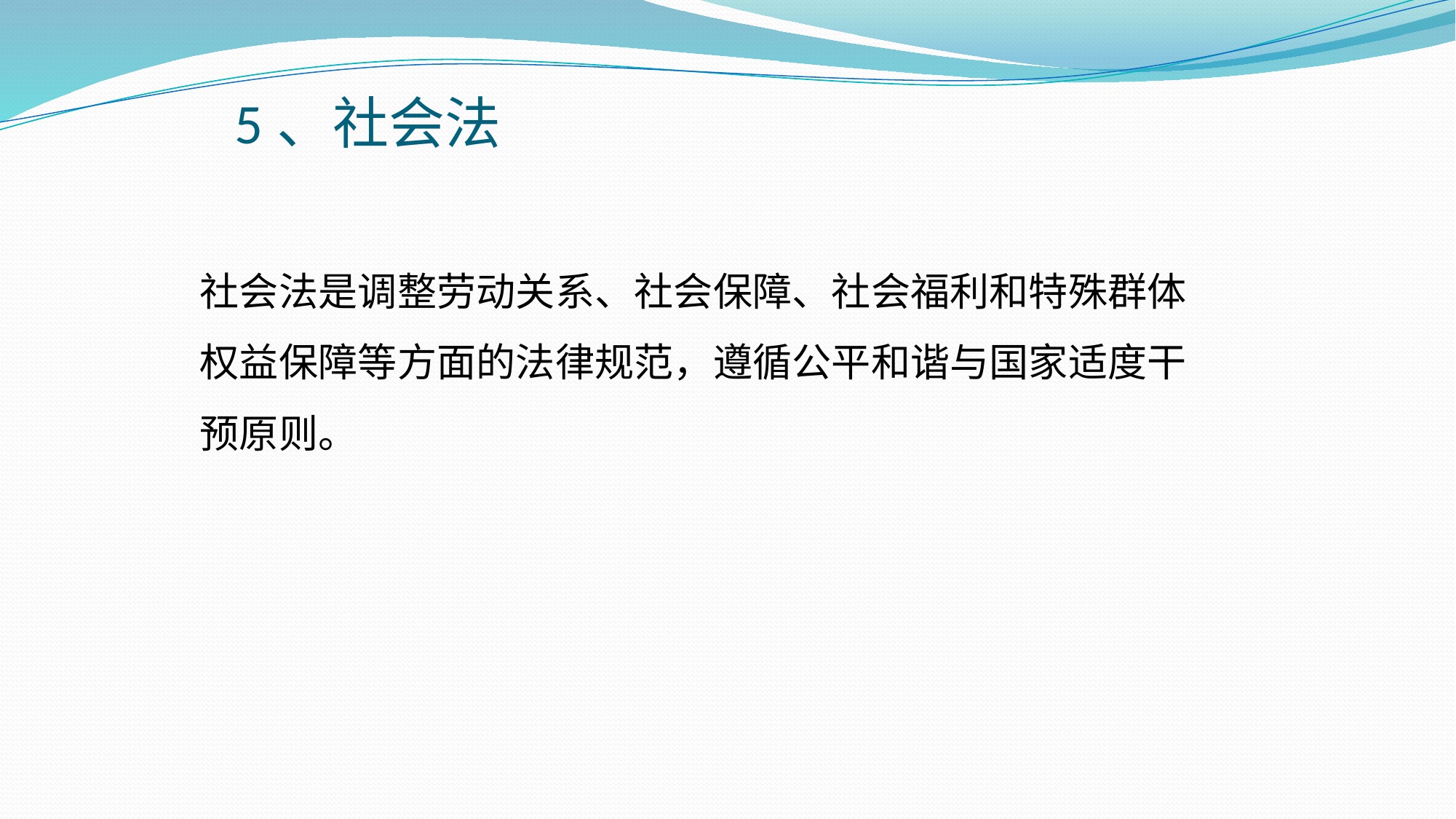

# 5、社会法
社会法是调整劳动关系、社会保障、社会福利和特殊群体权益保障等方面的法律规范，遵循公平和谐与国家适度干预原则。